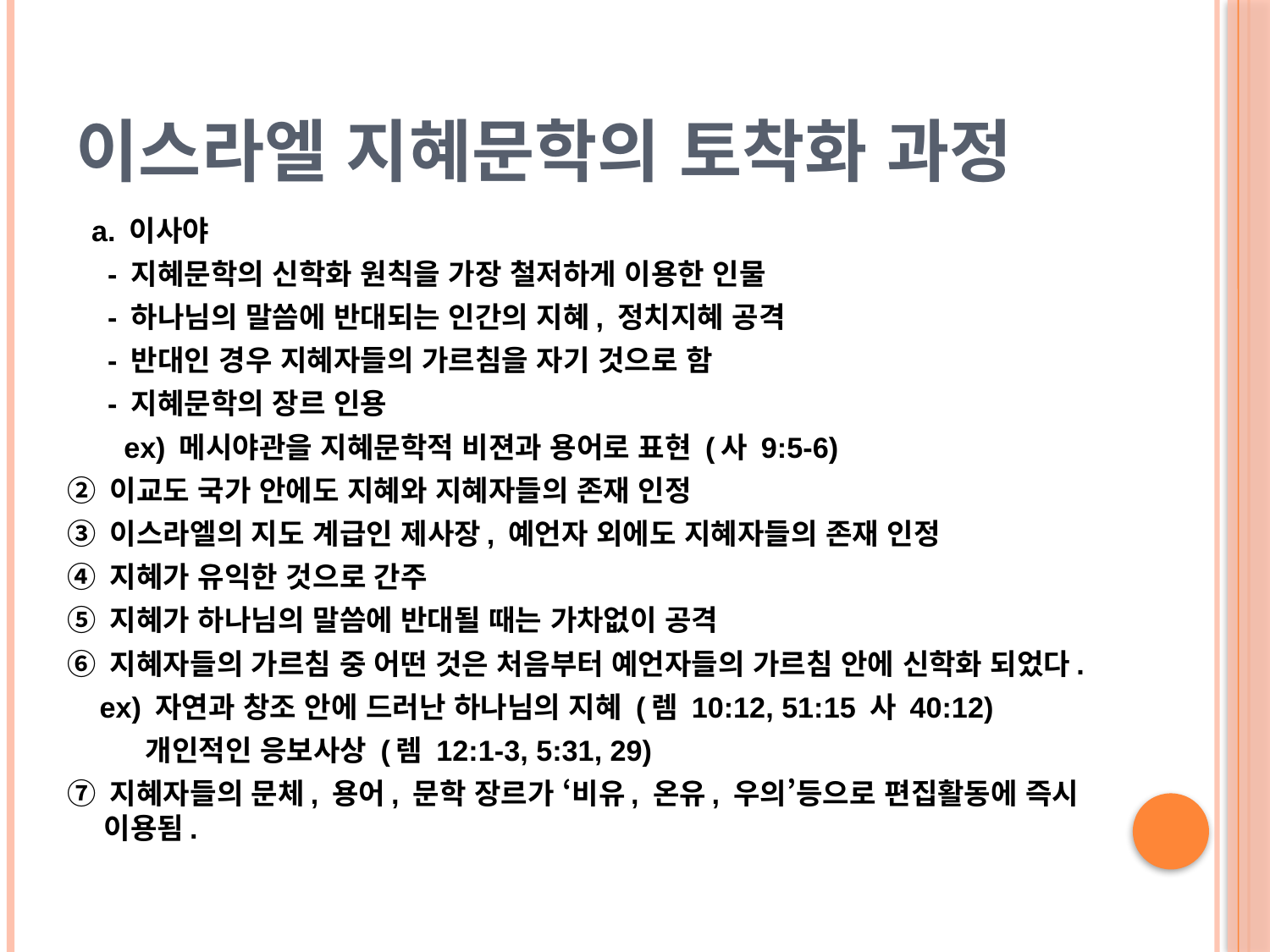

# 이스라엘 지혜문학의 토착화 과정
   a. 이사야
     - 지혜문학의 신학화 원칙을 가장 철저하게 이용한 인물
     - 하나님의 말씀에 반대되는 인간의 지혜, 정치지혜 공격
     - 반대인 경우 지혜자들의 가르침을 자기 것으로 함
     - 지혜문학의 장르 인용
       ex) 메시야관을 지혜문학적 비젼과 용어로 표현 (사 9:5-6)
② 이교도 국가 안에도 지혜와 지혜자들의 존재 인정
③ 이스라엘의 지도 계급인 제사장, 예언자 외에도 지혜자들의 존재 인정
④ 지혜가 유익한 것으로 간주
⑤ 지혜가 하나님의 말씀에 반대될 때는 가차없이 공격
⑥ 지혜자들의 가르침 중 어떤 것은 처음부터 예언자들의 가르침 안에 신학화 되었다.
    ex) 자연과 창조 안에 드러난 하나님의 지혜 (렘 10:12, 51:15 사 40:12)
         개인적인 응보사상 (렘 12:1-3, 5:31, 29)
⑦ 지혜자들의 문체, 용어, 문학 장르가 ‘비유, 온유, 우의’등으로 편집활동에 즉시 이용됨.